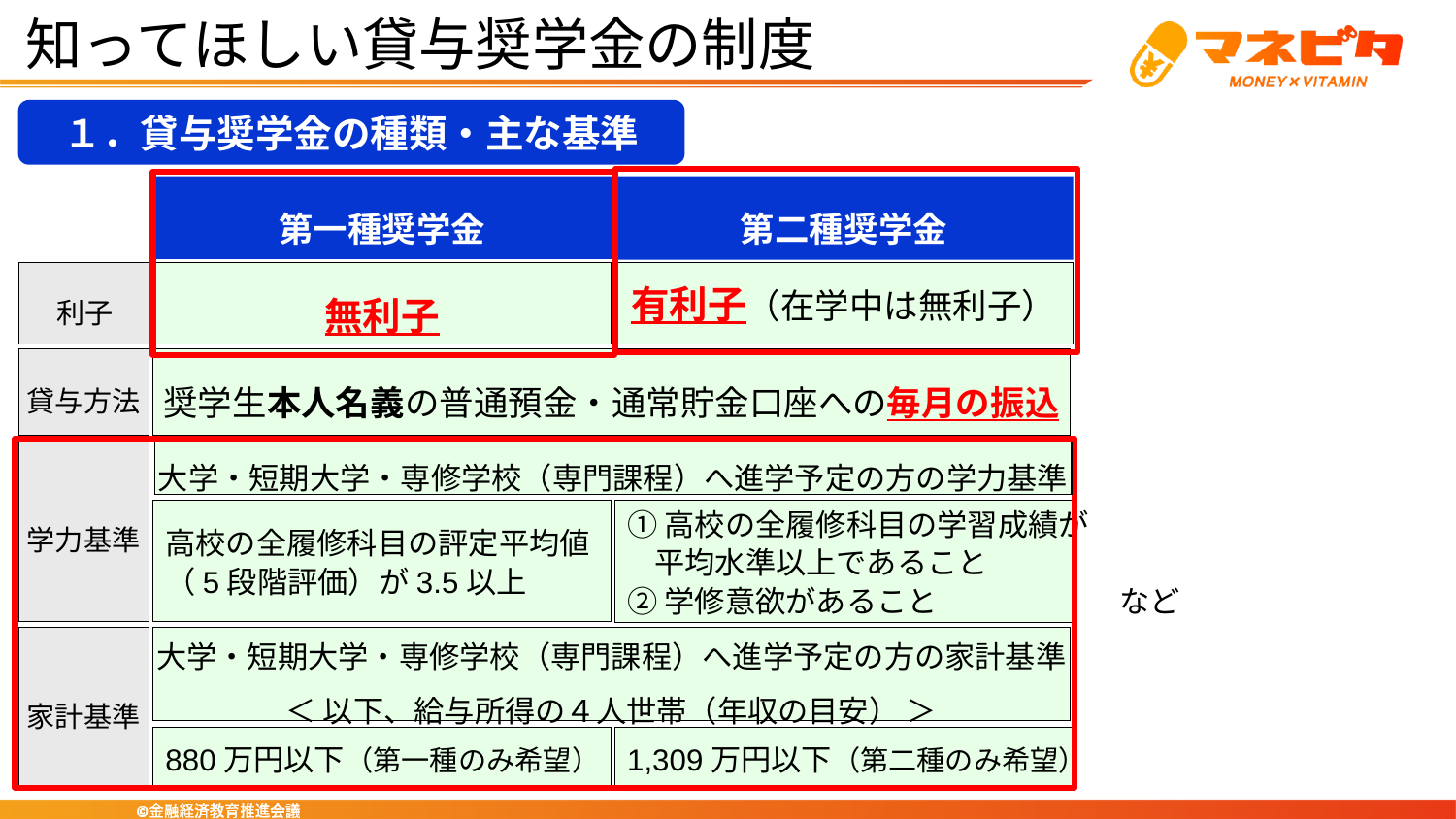

知ってほしい貸与奨学金の制度
１．貸与奨学金の種類・主な基準

第一種奨学金
第二種奨学金
利子
無利子
有利子（在学中は無利子）
貸与方法
奨学生本人名義の普通預金・通常貯金口座への毎月の振込

学力基準
大学・短期大学・専修学校（専門課程）へ進学予定の方の学力基準
①高校の全履修科目の学習成績が
   平均水準以上であること
②学修意欲があること　　　　　　など
高校の全履修科目の評定平均値
（5段階評価）が3.5以上
家計基準
大学・短期大学・専修学校（専門課程）へ進学予定の方の家計基準
＜ 以下、給与所得の４人世帯（年収の目安） ＞
880万円以下（第一種のみ希望）
1,309万円以下（第二種のみ希望）